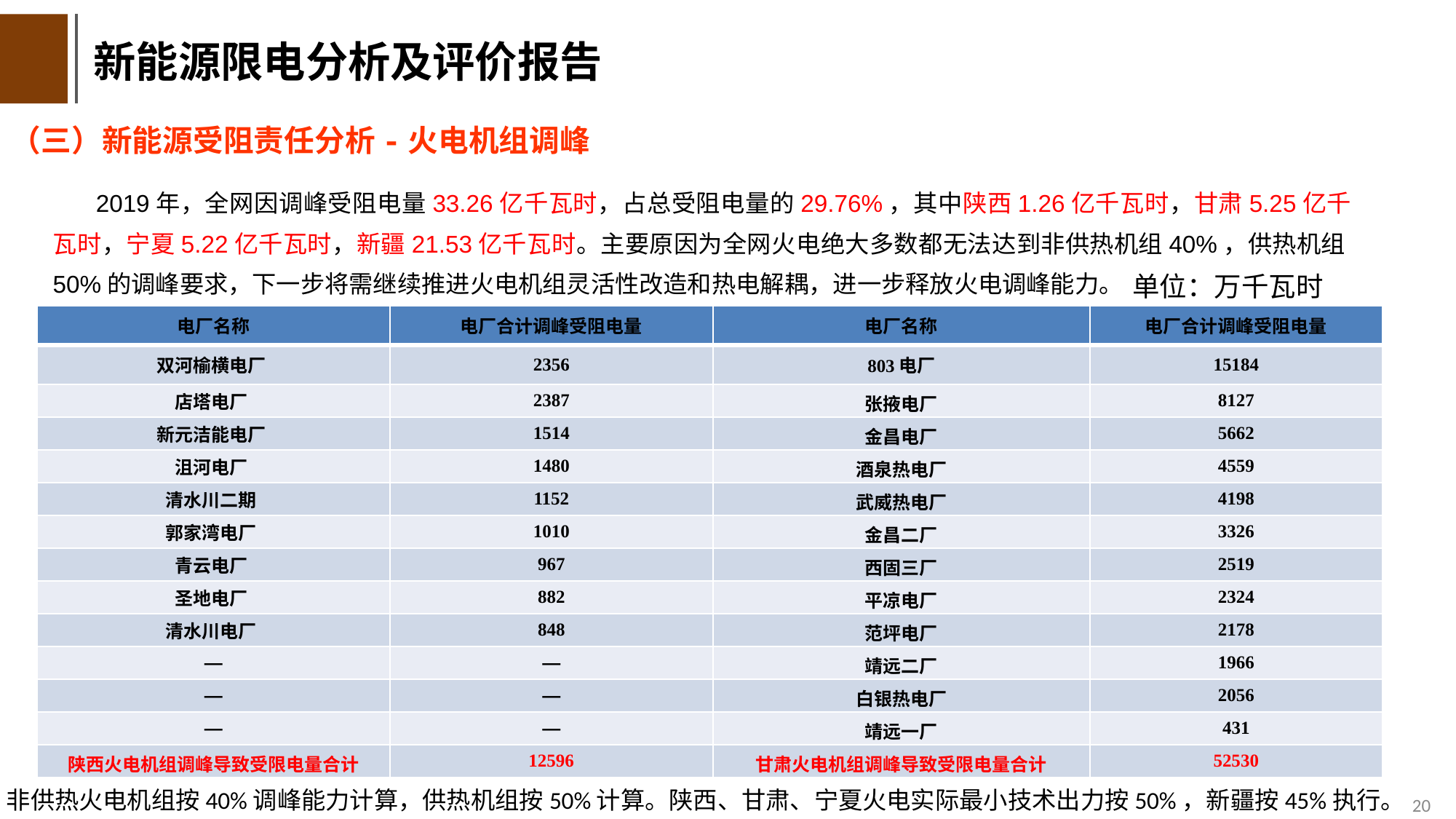

新能源限电分析及评价报告
（三）新能源受阻责任分析-火电机组调峰
      2019年，全网因调峰受阻电量33.26亿千瓦时，占总受阻电量的29.76%，其中陕西1.26亿千瓦时，甘肃5.25亿千瓦时，宁夏5.22亿千瓦时，新疆21.53亿千瓦时。主要原因为全网火电绝大多数都无法达到非供热机组40%，供热机组50%的调峰要求，下一步将需继续推进火电机组灵活性改造和热电解耦，进一步释放火电调峰能力。
单位：万千瓦时
| 电厂名称 | 电厂合计调峰受阻电量 | 电厂名称 | 电厂合计调峰受阻电量 |
| --- | --- | --- | --- |
| 双河榆横电厂 | 2356 | 803电厂 | 15184 |
| 店塔电厂 | 2387 | 张掖电厂 | 8127 |
| 新元洁能电厂 | 1514 | 金昌电厂 | 5662 |
| 沮河电厂 | 1480 | 酒泉热电厂 | 4559 |
| 清水川二期 | 1152 | 武威热电厂 | 4198 |
| 郭家湾电厂 | 1010 | 金昌二厂 | 3326 |
| 青云电厂 | 967 | 西固三厂 | 2519 |
| 圣地电厂 | 882 | 平凉电厂 | 2324 |
| 清水川电厂 | 848 | 范坪电厂 | 2178 |
| — | — | 靖远二厂 | 1966 |
| — | — | 白银热电厂 | 2056 |
| — | — | 靖远一厂 | 431 |
| 陕西火电机组调峰导致受限电量合计 | 12596 | 甘肃火电机组调峰导致受限电量合计 | 52530 |
注：非供热火电机组按40%调峰能力计算，供热机组按50%计算。陕西、甘肃、宁夏火电实际最小技术出力按50%，新疆按45%执行。
20